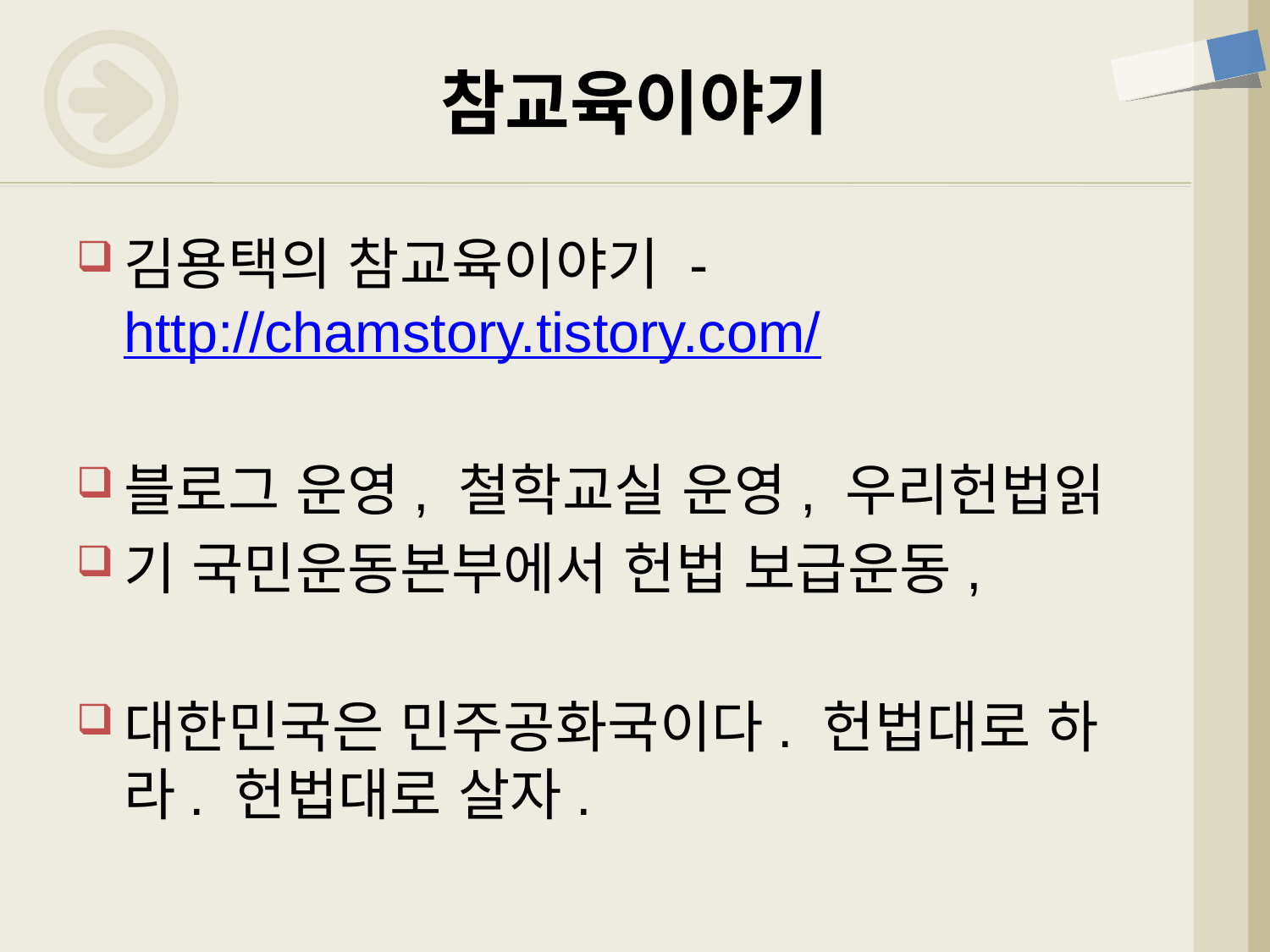

# 참교육이야기
김용택의 참교육이야기 - http://chamstory.tistory.com/

블로그 운영, 철학교실 운영, 우리헌법읽
기 국민운동본부에서 헌법 보급운동,

대한민국은 민주공화국이다. 헌법대로 하라. 헌법대로 살자.